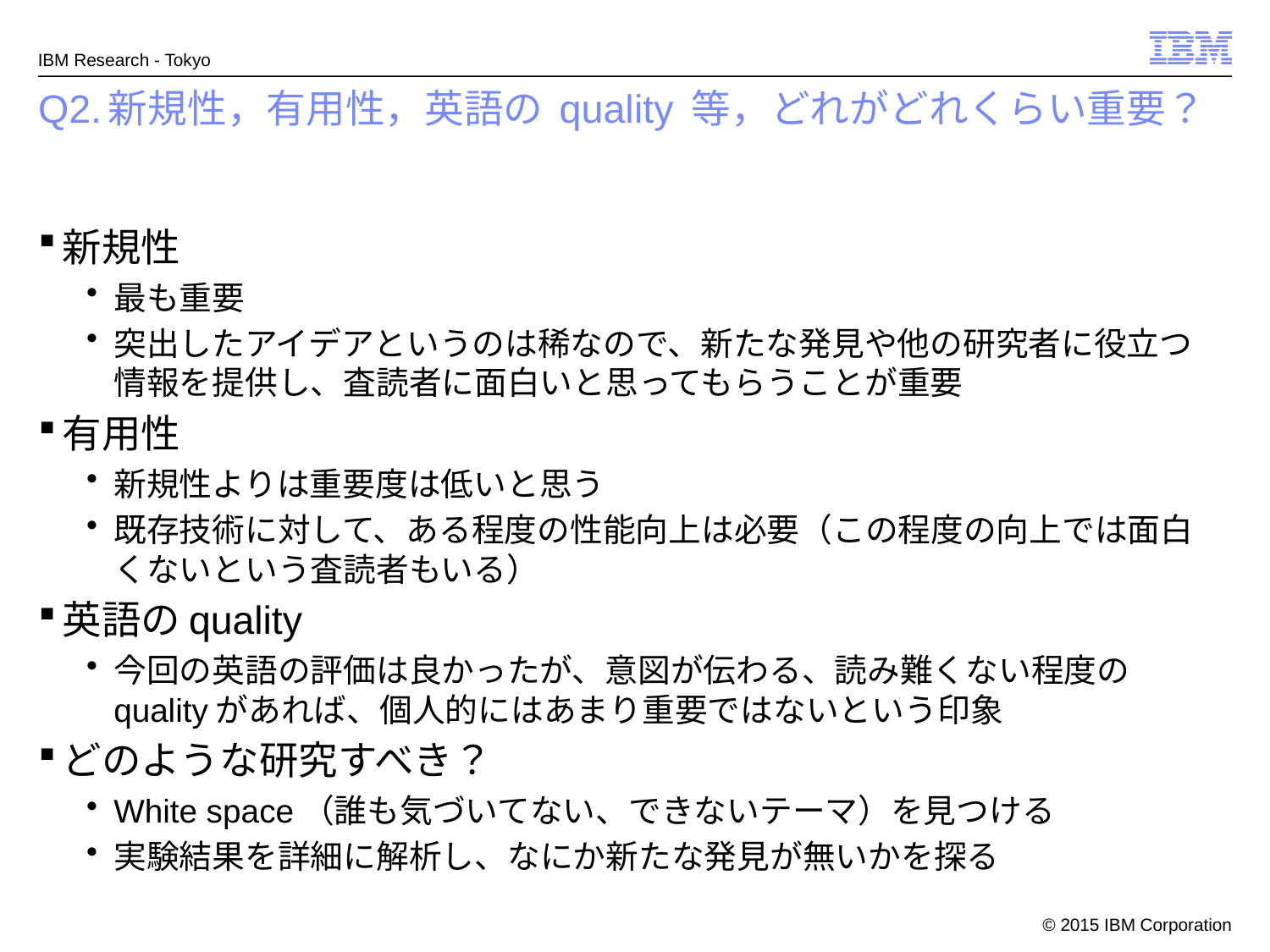

# Q2.新規性，有用性，英語の quality 等，どれがどれくらい重要？
新規性
最も重要
突出したアイデアというのは稀なので、新たな発見や他の研究者に役立つ情報を提供し、査読者に面白いと思ってもらうことが重要
有用性
新規性よりは重要度は低いと思う
既存技術に対して、ある程度の性能向上は必要（この程度の向上では面白くないという査読者もいる）
英語のquality
今回の英語の評価は良かったが、意図が伝わる、読み難くない程度のqualityがあれば、個人的にはあまり重要ではないという印象
どのような研究すべき？
White space（誰も気づいてない、できないテーマ）を見つける
実験結果を詳細に解析し、なにか新たな発見が無いかを探る